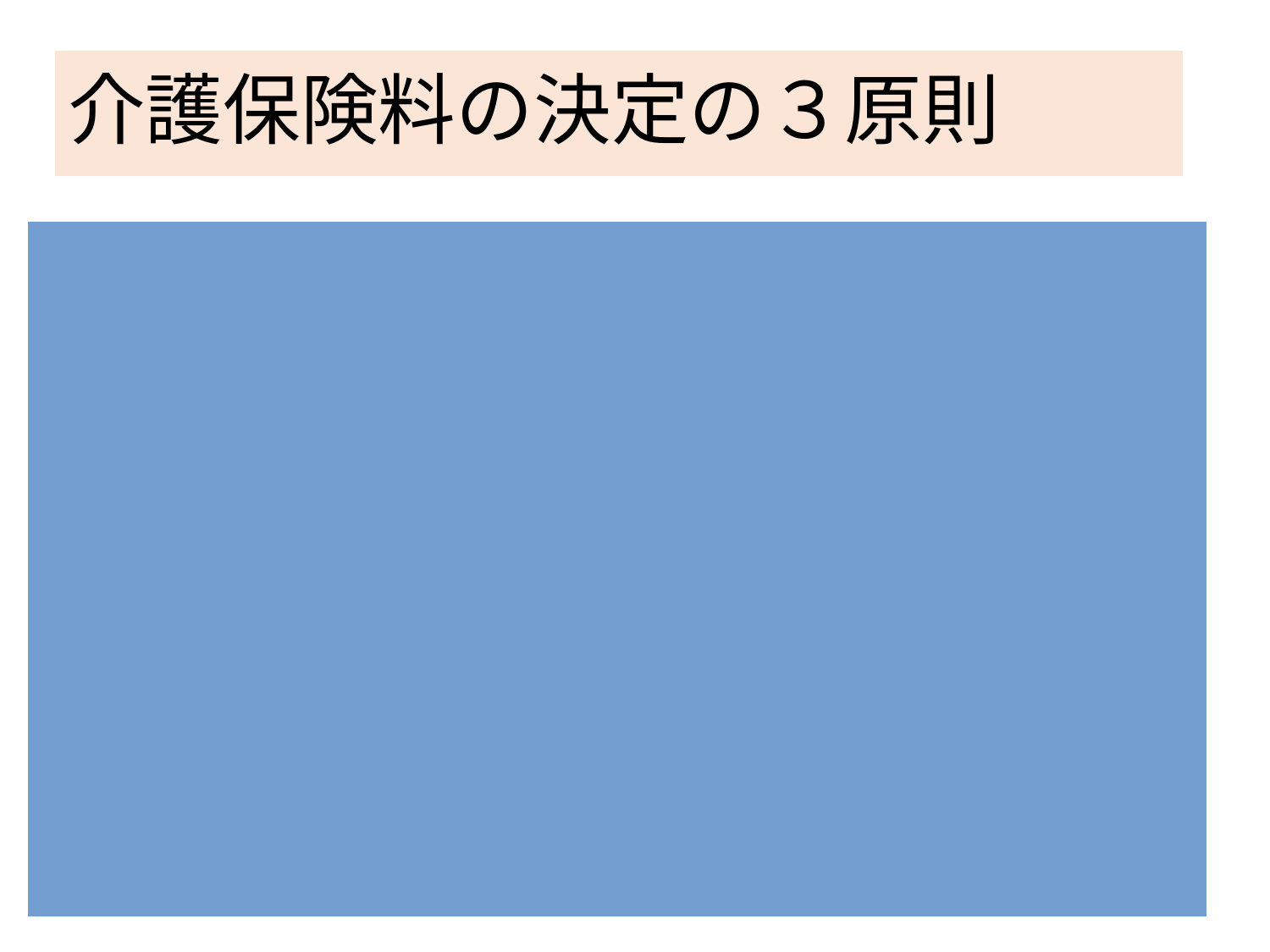

# 介護保険料の決定の３原則
介護保険法第129条
①市町村は、介護保険事業に要する費用に充てるため、保険料を徴収しなければならない
②保険料額は、政令で定める基準に従い条例で定めるところにより算定された「保険料率」により算定される
※「保険料率」とあるが「金額」で表示される
③その「保険料率」は、おおむね３年を通じ財政の均衡を保つことができるものでなければならない